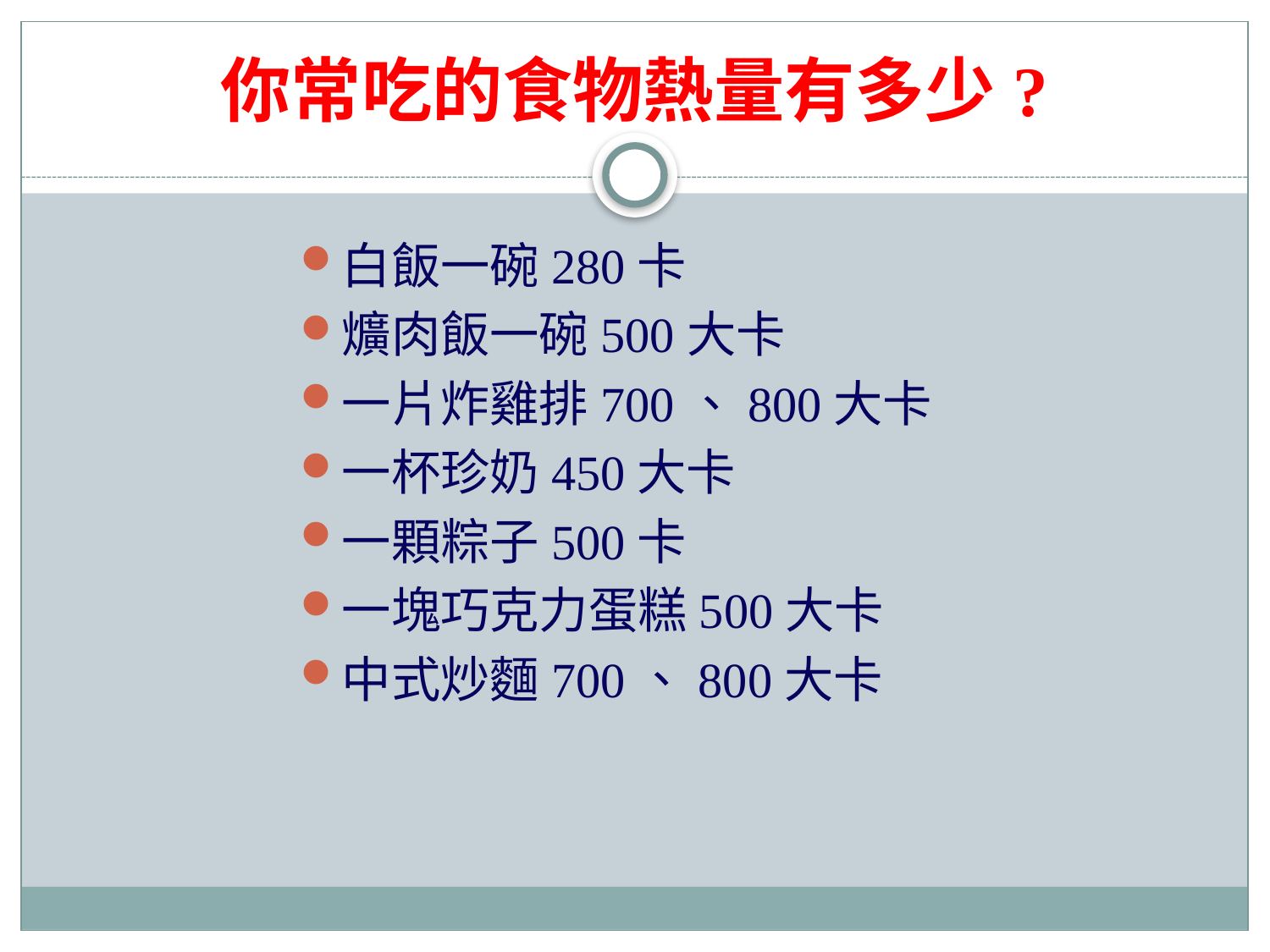

# 你常吃的食物熱量有多少?
白飯一碗280卡
爌肉飯一碗500大卡
一片炸雞排700、800大卡
一杯珍奶450大卡
一顆粽子500卡
一塊巧克力蛋糕500大卡
中式炒麵700、800大卡